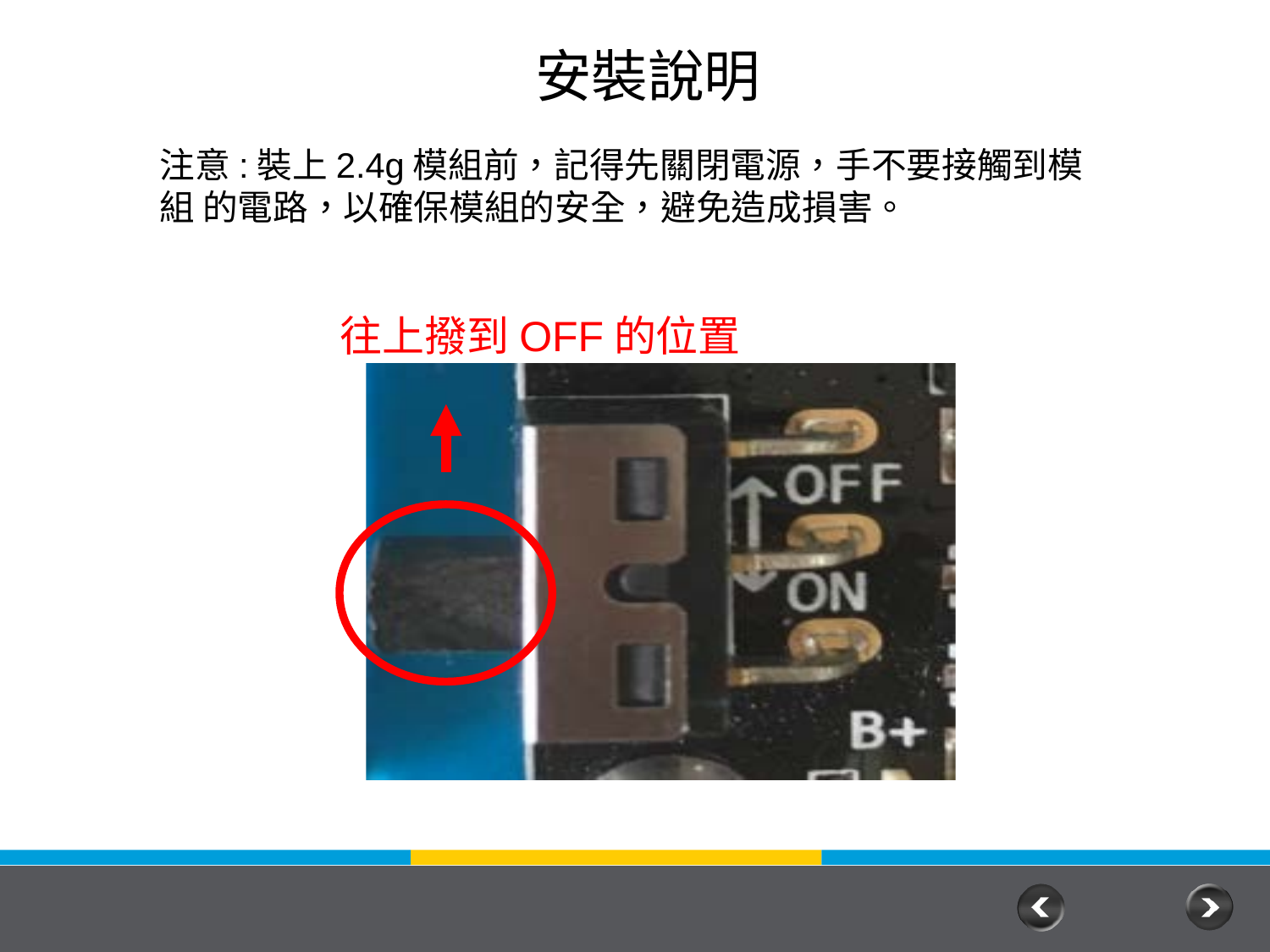

# 安裝說明
注意:裝上2.4g模組前，記得先關閉電源，手不要接觸到模組 的電路，以確保模組的安全，避免造成損害。

往上撥到OFF的位置

50